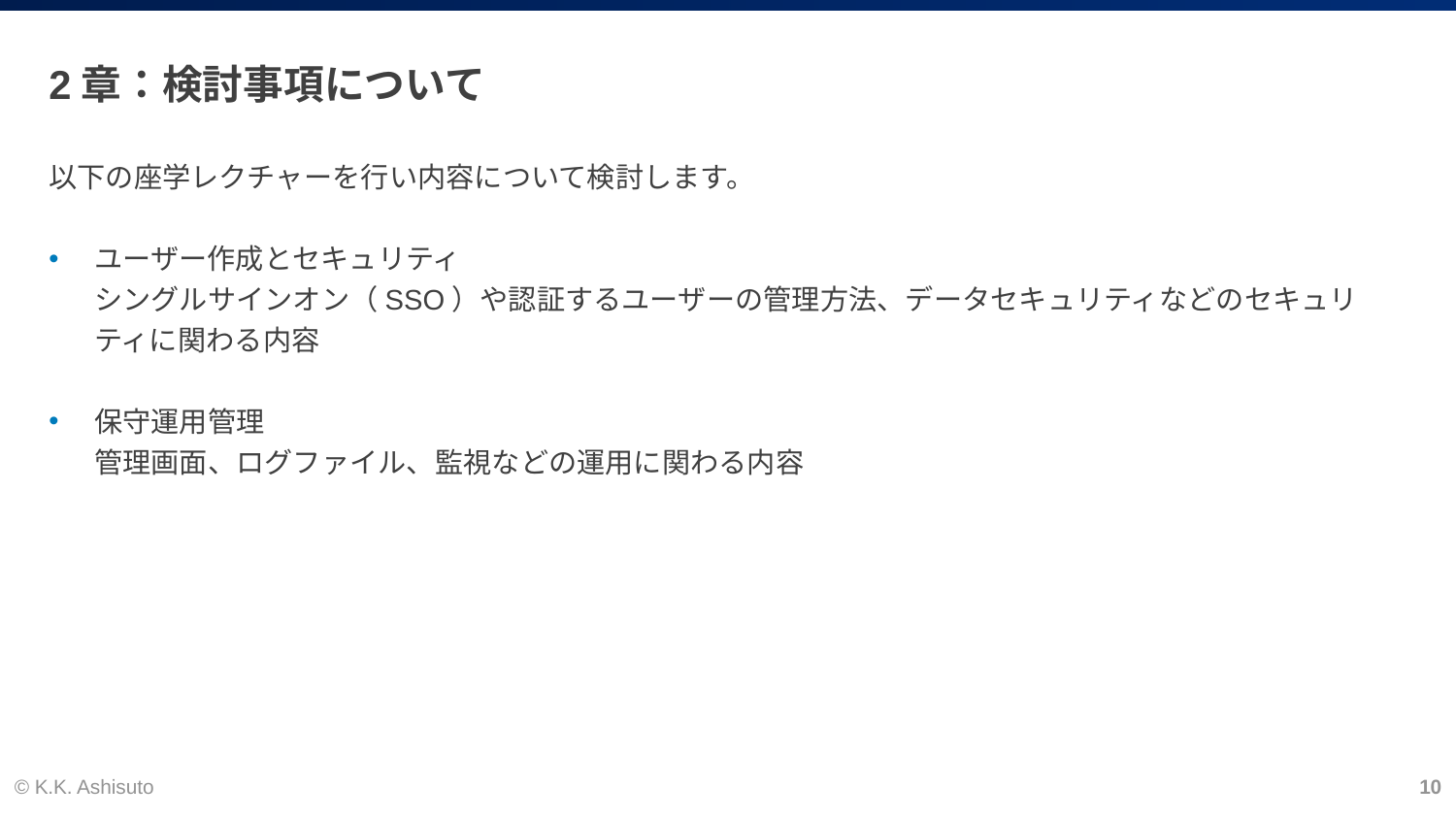

# 2章：検討事項について
以下の座学レクチャーを行い内容について検討します。

ユーザー作成とセキュリティ
シングルサインオン（SSO）や認証するユーザーの管理方法、データセキュリティなどのセキュリティに関わる内容

保守運用管理
管理画面、ログファイル、監視などの運用に関わる内容
© K.K. Ashisuto
10